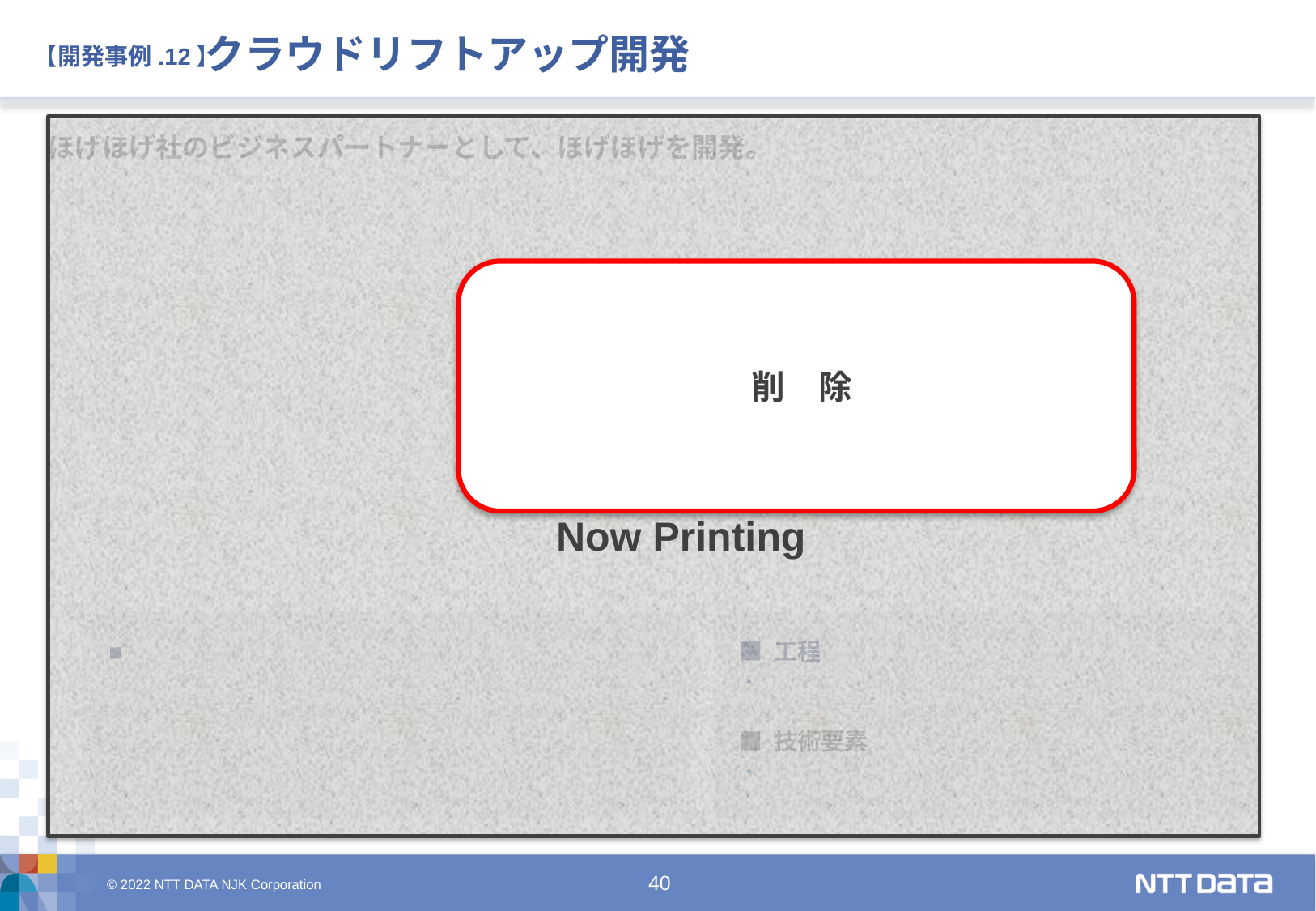

【開発事例.12】
クラウドリフトアップ開発

ほげほげ社のビジネスパートナーとして、ほげほげを開発。
削　除

Now Printing

■ 工程
・

■ 技術要素
・
■